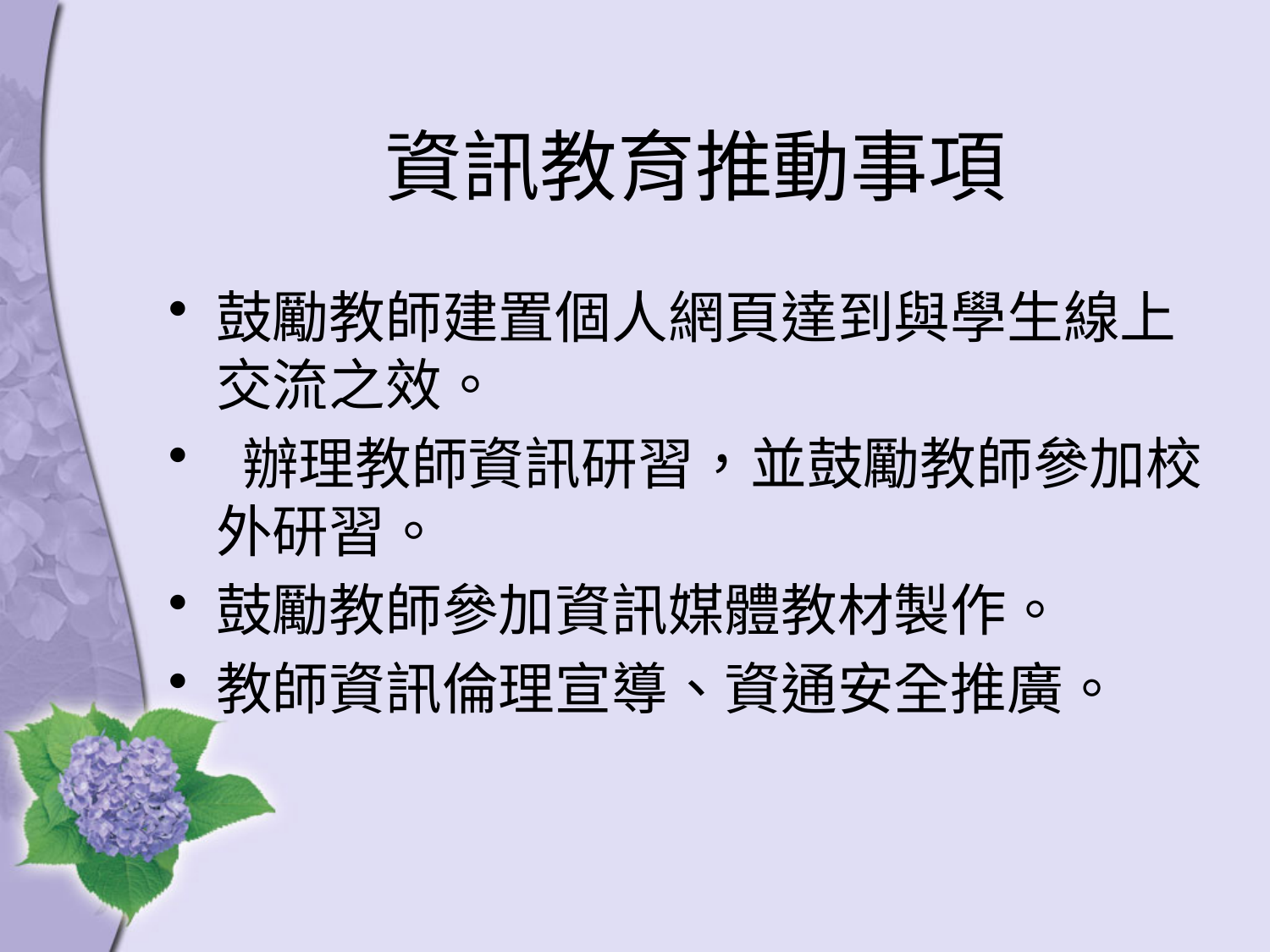

# 資訊教育推動事項
鼓勵教師建置個人網頁達到與學生線上交流之效。
 辦理教師資訊研習，並鼓勵教師參加校外研習。
鼓勵教師參加資訊媒體教材製作。
教師資訊倫理宣導、資通安全推廣。